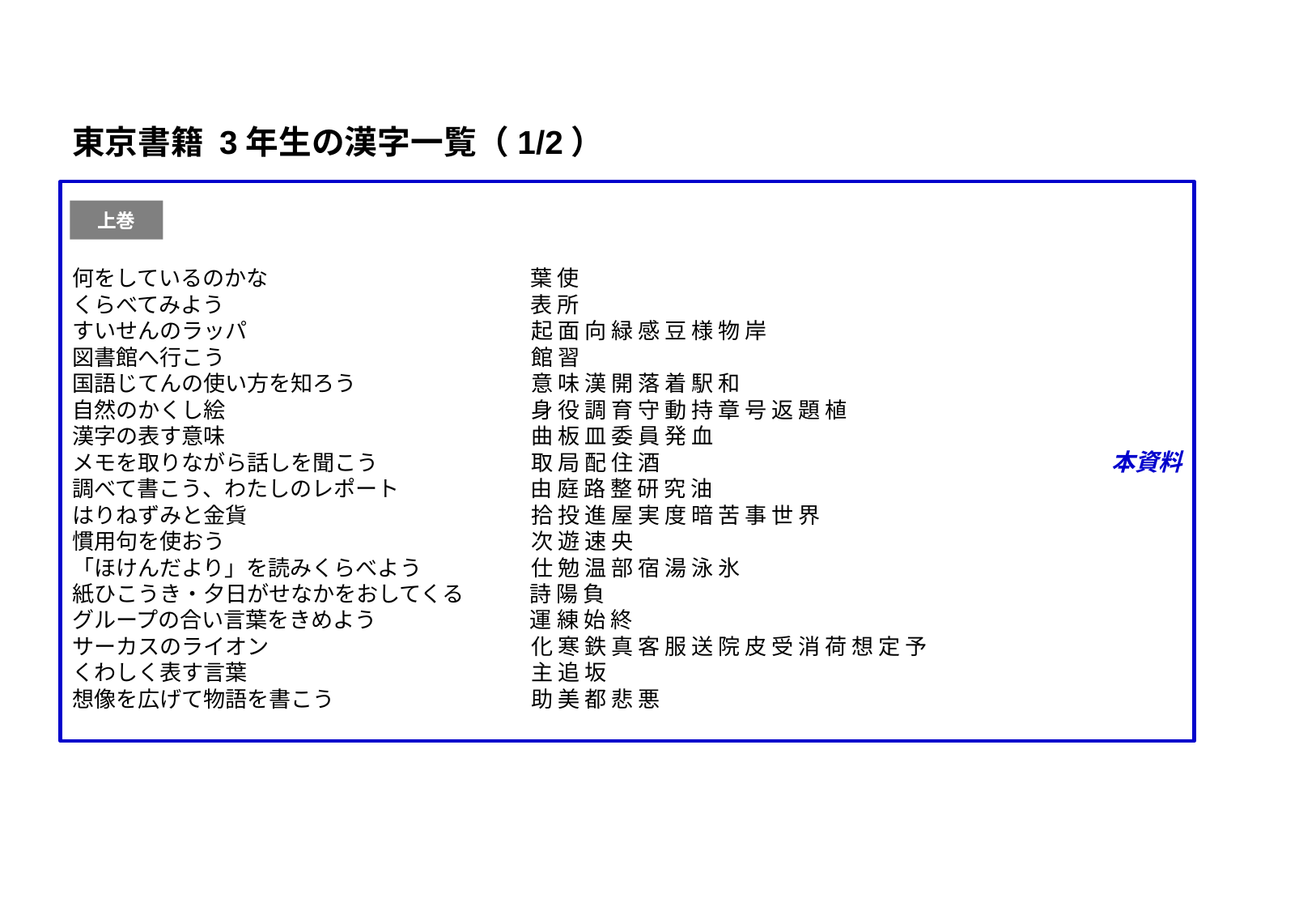

東京書籍 3年生の漢字一覧（1/2）
本資料
上巻

何をしているのかな　　　　　　　　　　　　葉 使
くらべてみよう　　　　　　　　　　　　　　表 所
すいせんのラッパ　　　　　　　　　　　　　起 面 向 緑 感 豆 様 物 岸
図書館へ行こう　　　　　　　　　　　　　　館 習
国語じてんの使い方を知ろう　　　　　　　　意 味 漢 開 落 着 駅 和
自然のかくし絵　　　　　　　　　　　　　　身 役 調 育 守 動 持 章 号 返 題 植
漢字の表す意味　　　　　　　　　　　　　　曲 板 皿 委 員 発 血
メモを取りながら話しを聞こう　　　　　　　取 局 配 住 酒
調べて書こう、わたしのレポート　　　　　　由 庭 路 整 研 究 油
はりねずみと金貨　　　　　　　　　　　　　拾 投 進 屋 実 度 暗 苦 事 世 界
慣用句を使おう　　　　　　　　　　　　　　次 遊 速 央
「ほけんだより」を読みくらべよう　　　　　仕 勉 温 部 宿 湯 泳 氷
紙ひこうき・夕日がせなかをおしてくる　　　詩 陽 負
グループの合い言葉をきめよう　　　　　　　運 練 始 終
サーカスのライオン　　　　　　　　　　　　化 寒 鉄 真 客 服 送 院 皮 受 消 荷 想 定 予
くわしく表す言葉　　　　　　　　　　　　　主 追 坂
想像を広げて物語を書こう　　　　　　　　　助 美 都 悲 悪